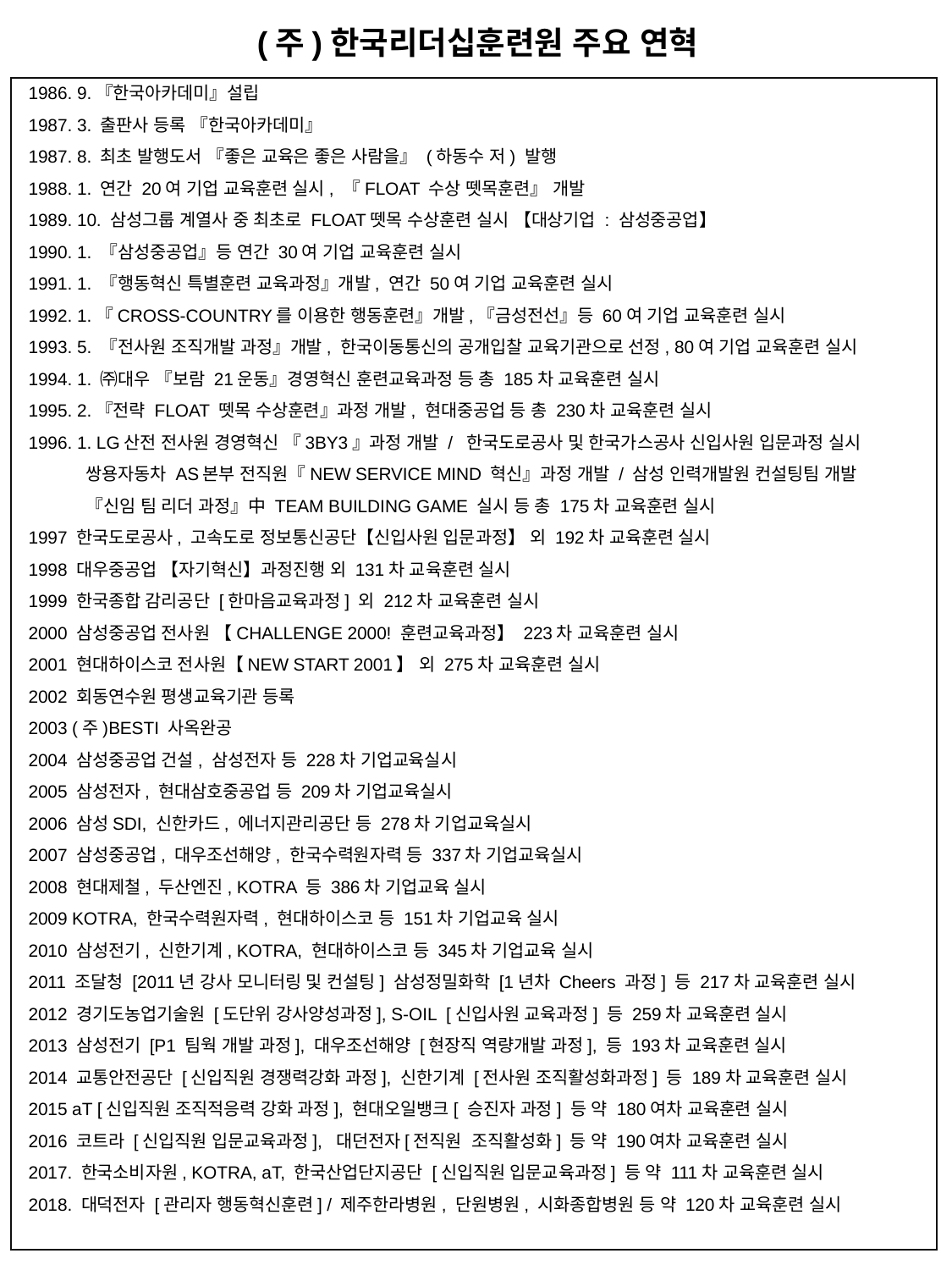

(주)한국리더십훈련원 주요 연혁
1986. 9.『한국아카데미』설립
1987. 3. 출판사 등록 『한국아카데미』
1987. 8. 최초 발행도서 『좋은 교육은 좋은 사람을』 (하동수 저) 발행
1988. 1. 연간 20여 기업 교육훈련 실시, 『FLOAT 수상 뗏목훈련』 개발
1989. 10. 삼성그룹 계열사 중 최초로 FLOAT뗏목 수상훈련 실시 【대상기업 : 삼성중공업】
1990. 1. 『삼성중공업』등 연간 30여 기업 교육훈련 실시
1991. 1. 『행동혁신 특별훈련 교육과정』개발, 연간 50여 기업 교육훈련 실시
1992. 1.『CROSS-COUNTRY를 이용한 행동훈련』개발,『금성전선』등 60여 기업 교육훈련 실시
1993. 5. 『전사원 조직개발 과정』개발, 한국이동통신의 공개입찰 교육기관으로 선정, 80여 기업 교육훈련 실시
1994. 1. ㈜대우 『보람 21운동』경영혁신 훈련교육과정 등 총 185차 교육훈련 실시
1995. 2.『전략 FLOAT 뗏목 수상훈련』과정 개발, 현대중공업 등 총 230차 교육훈련 실시
1996. 1. LG산전 전사원 경영혁신 『3BY3』과정 개발 /  한국도로공사 및 한국가스공사 신입사원 입문과정 실시
           쌍용자동차 AS본부 전직원『NEW SERVICE MIND 혁신』과정 개발 / 삼성 인력개발원 컨설팅팀 개발
           『신임 팀 리더 과정』中 TEAM BUILDING GAME 실시 등 총 175차 교육훈련 실시
1997 한국도로공사, 고속도로 정보통신공단【신입사원 입문과정】 외 192차 교육훈련 실시
1998 대우중공업 【자기혁신】과정진행 외 131차 교육훈련 실시
1999 한국종합 감리공단 [한마음교육과정] 외 212차 교육훈련 실시
2000 삼성중공업 전사원 【CHALLENGE 2000! 훈련교육과정】 223차 교육훈련 실시
2001 현대하이스코 전사원【NEW START 2001】 외 275차 교육훈련 실시
2002 회동연수원 평생교육기관 등록
2003 (주)BESTI 사옥완공
2004 삼성중공업 건설, 삼성전자 등 228차 기업교육실시
2005 삼성전자, 현대삼호중공업 등 209차 기업교육실시
2006 삼성SDI, 신한카드, 에너지관리공단 등 278차 기업교육실시
2007 삼성중공업, 대우조선해양, 한국수력원자력 등 337차 기업교육실시
2008 현대제철, 두산엔진, KOTRA 등 386차 기업교육 실시
2009 KOTRA, 한국수력원자력, 현대하이스코 등 151차 기업교육 실시
2010 삼성전기, 신한기계, KOTRA, 현대하이스코 등 345차 기업교육 실시
2011 조달청 [2011년 강사 모니터링 및 컨설팅] 삼성정밀화학 [1년차 Cheers 과정] 등 217차 교육훈련 실시
2012 경기도농업기술원 [도단위 강사양성과정], S-OIL  [신입사원 교육과정] 등 259차 교육훈련 실시
2013 삼성전기 [P1 팀웍 개발 과정], 대우조선해양 [현장직 역량개발 과정], 등 193차 교육훈련 실시
2014 교통안전공단 [신입직원 경쟁력강화 과정], 신한기계 [전사원 조직활성화과정] 등 189차 교육훈련 실시
2015 aT [신입직원 조직적응력 강화 과정], 현대오일뱅크[ 승진자 과정] 등 약 180여차 교육훈련 실시
2016 코트라 [신입직원 입문교육과정],  대던전자[전직원  조직활성화] 등 약 190여차 교육훈련 실시
2017. 한국소비자원, KOTRA, aT, 한국산업단지공단 [신입직원 입문교육과정] 등 약 111차 교육훈련 실시
2018. 대덕전자 [관리자 행동혁신훈련] / 제주한라병원, 단원병원, 시화종합병원 등 약 120차 교육훈련 실시